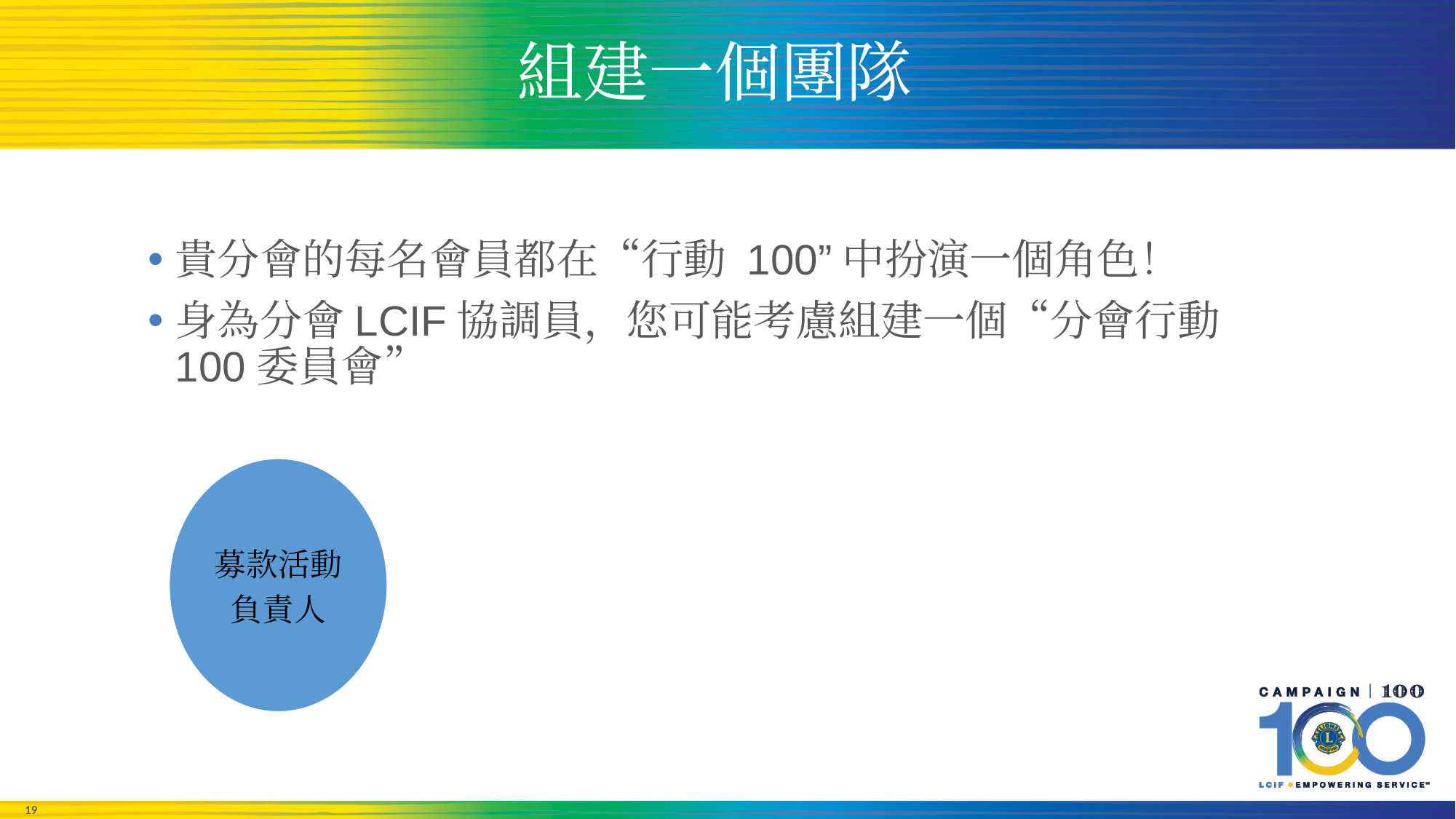

# 組建一個團隊
貴分會的每名會員都在“行動 100”中扮演一個角色！
身為分會LCIF協調員，您可能考慮組建一個“分會行動 100委員會”